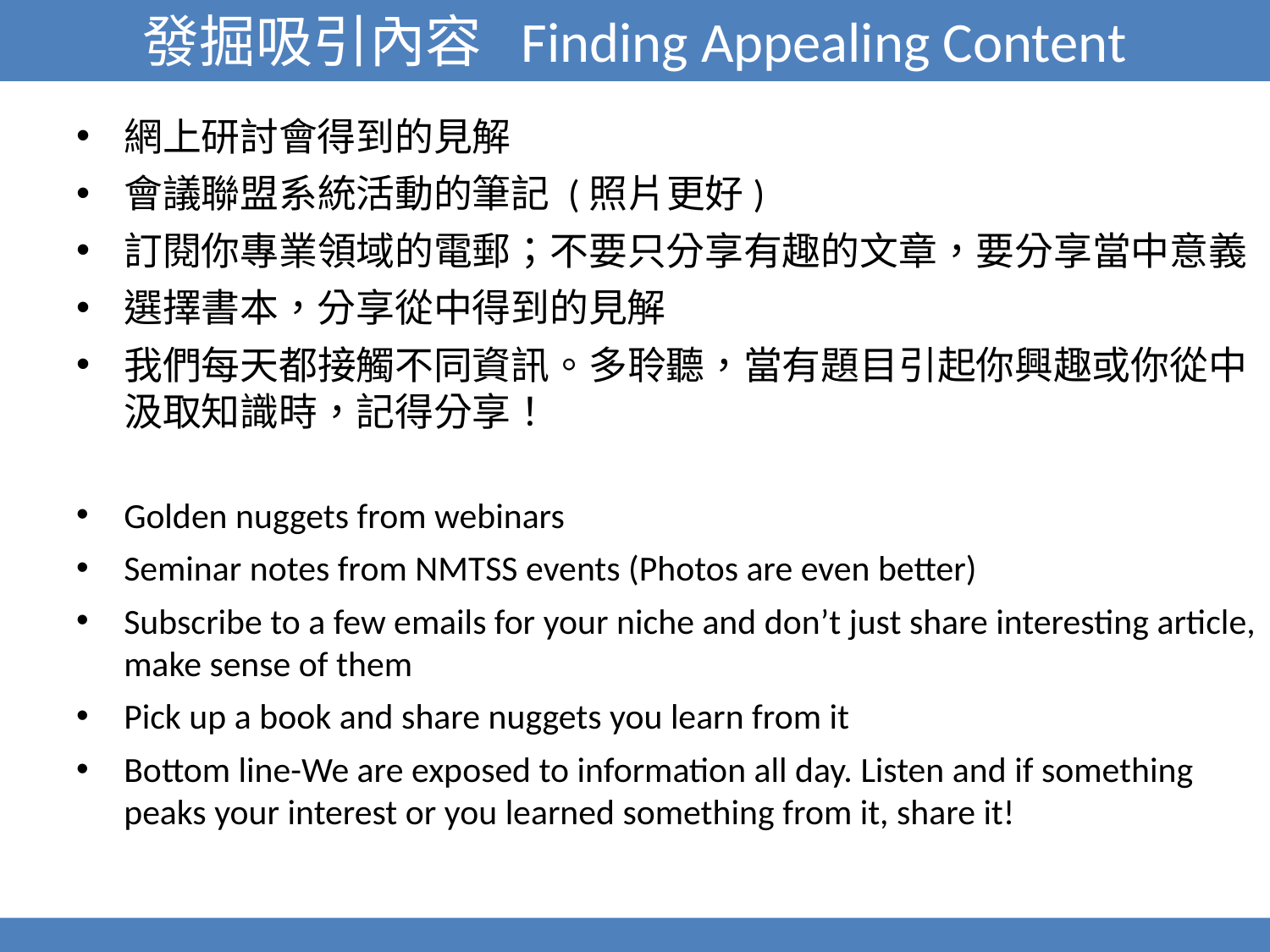

發掘吸引內容  Finding Appealing Content
網上研討會得到的見解
會議聯盟系統活動的筆記 (照片更好)
訂閱你專業領域的電郵；不要只分享有趣的文章，要分享當中意義
選擇書本，分享從中得到的見解
我們每天都接觸不同資訊。多聆聽，當有題目引起你興趣或你從中汲取知識時，記得分享！

Golden nuggets from webinars
Seminar notes from NMTSS events (Photos are even better)
Subscribe to a few emails for your niche and don’t just share interesting article, make sense of them
Pick up a book and share nuggets you learn from it
Bottom line-We are exposed to information all day. Listen and if something peaks your interest or you learned something from it, share it!